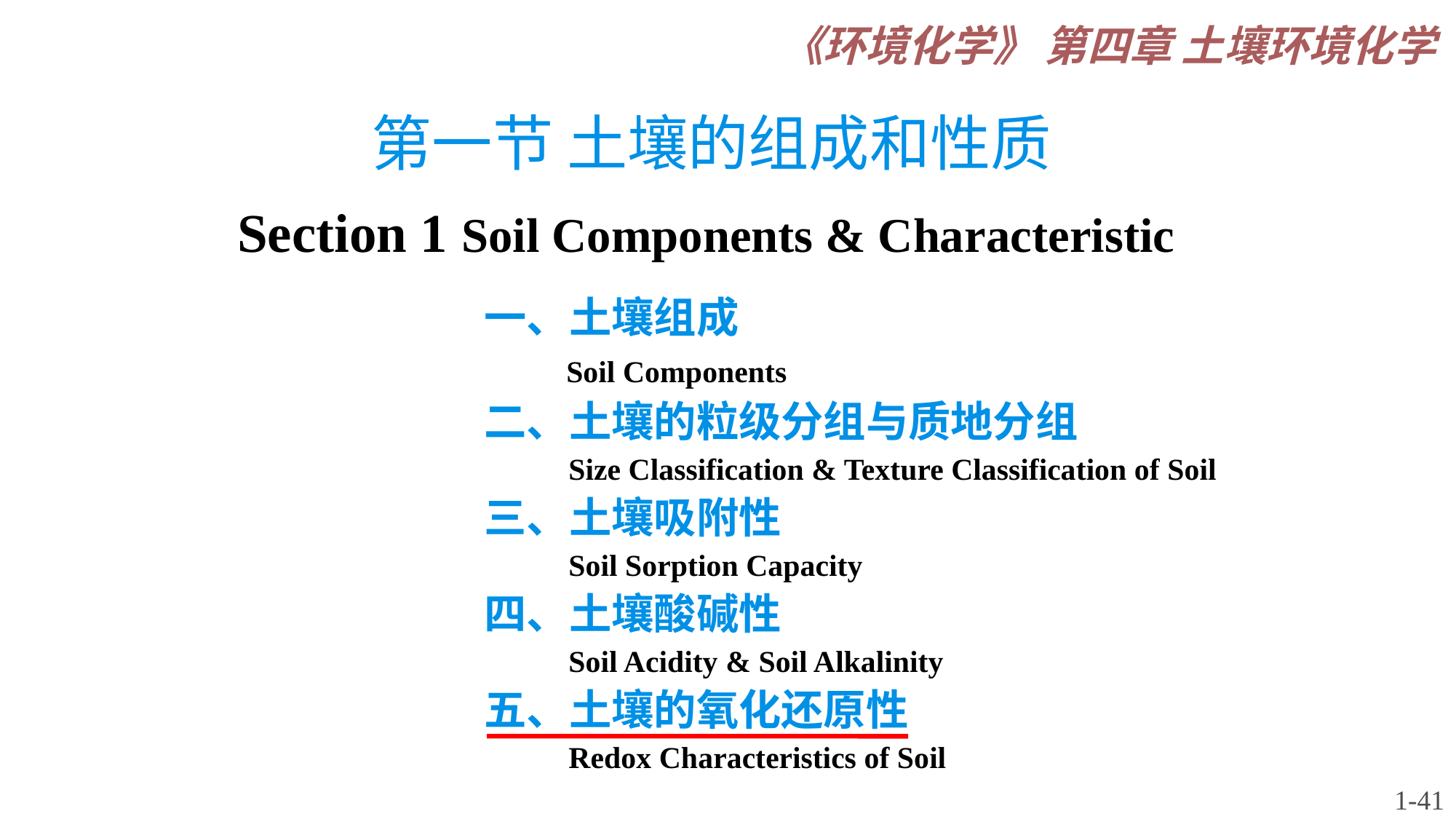

《环境化学》 第四章 土壤环境化学
# 第一节 土壤的组成和性质 Section 1 Soil Components & Characteristic
一、土壤组成
         Soil Components
二、土壤的粒级分组与质地分组
           Size Classification & Texture Classification of Soil
三、土壤吸附性
           Soil Sorption Capacity
四、土壤酸碱性
           Soil Acidity & Soil Alkalinity
五、土壤的氧化还原性
           Redox Characteristics of Soil

1-41